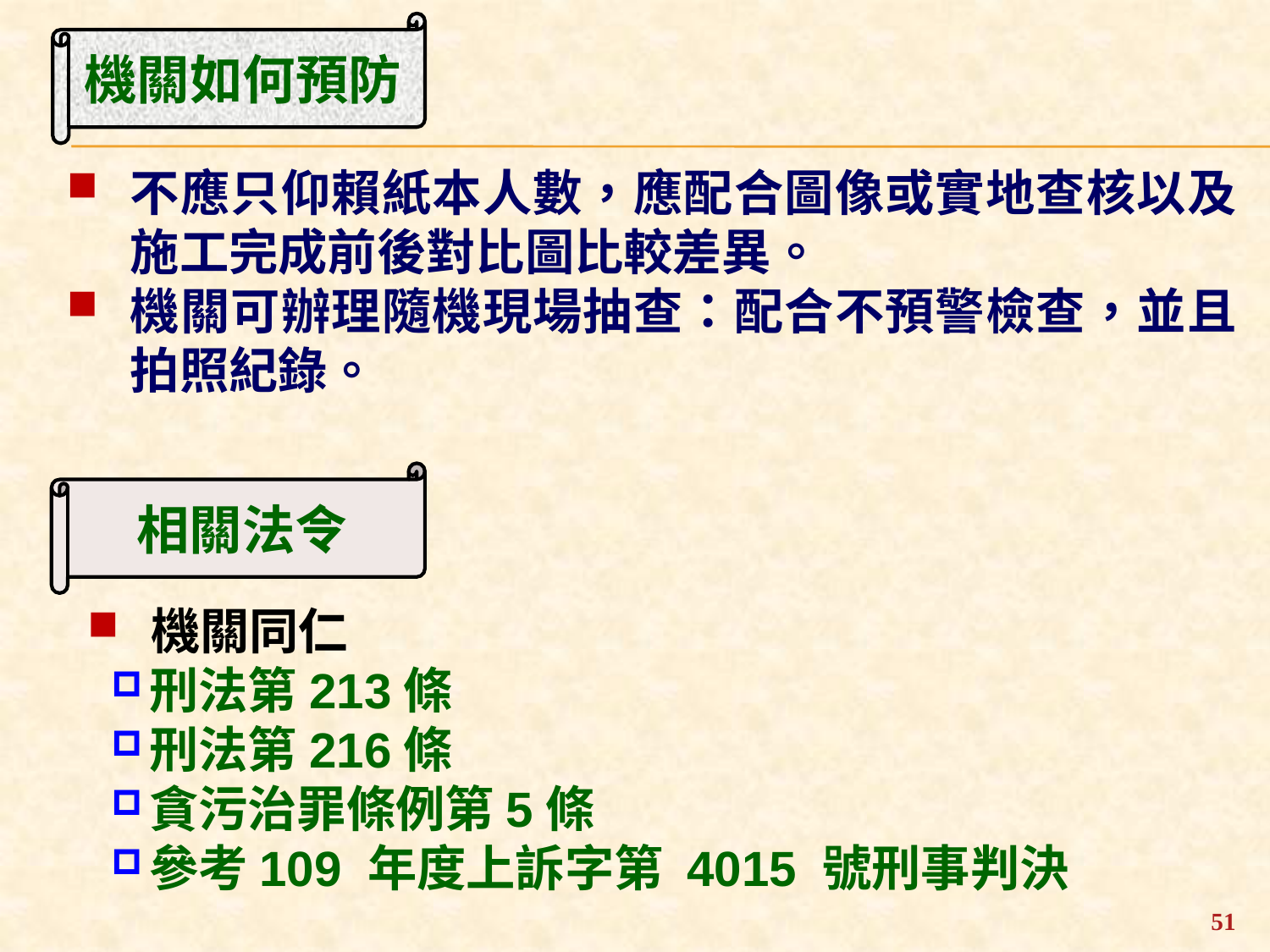

機關如何預防
不應只仰賴紙本人數，應配合圖像或實地查核以及施工完成前後對比圖比較差異。
機關可辦理隨機現場抽查：配合不預警檢查，並且拍照紀錄。
相關法令
機關同仁
刑法第213條
刑法第216條
貪污治罪條例第5條
參考109 年度上訴字第 4015 號刑事判決
51